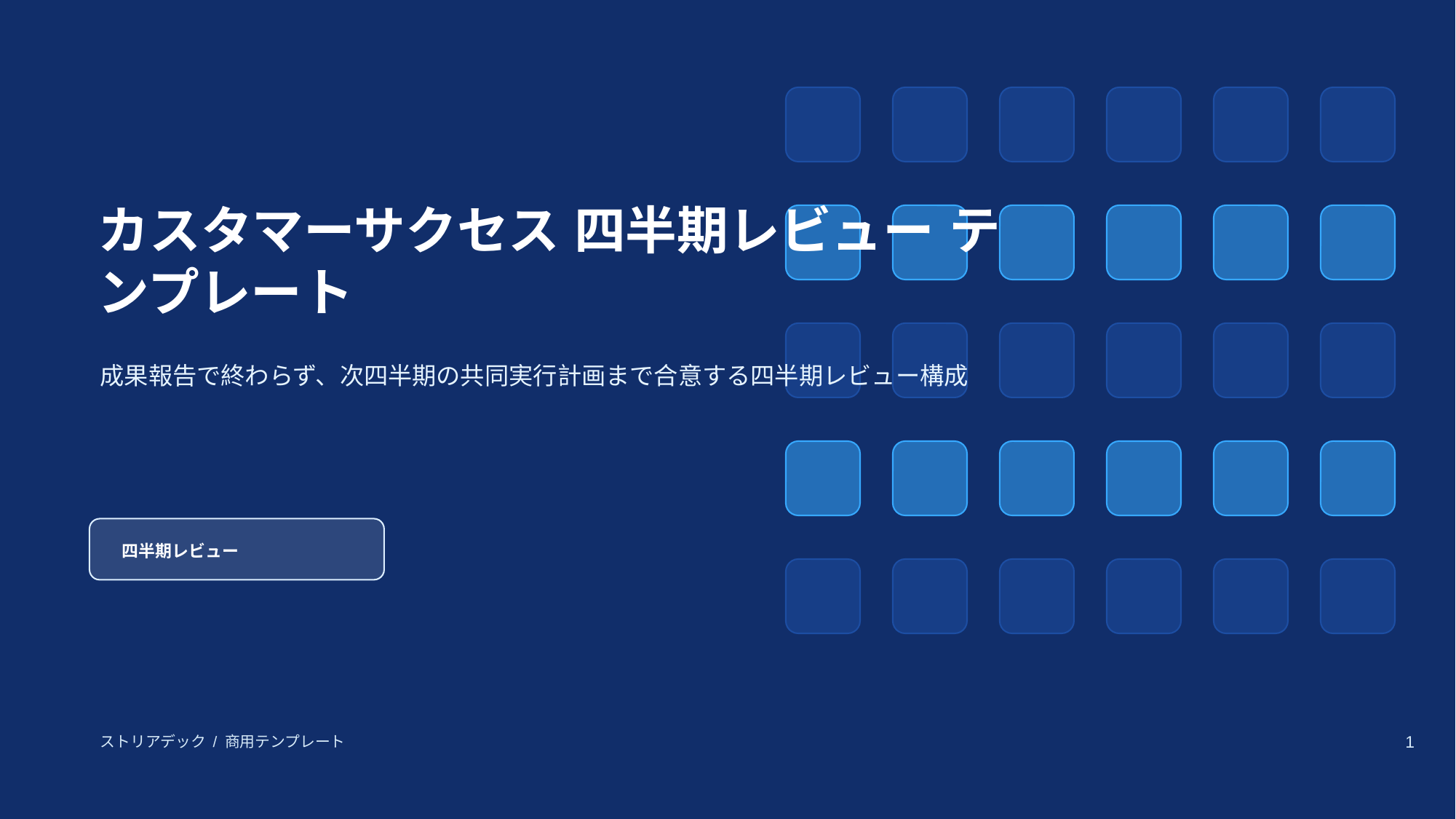

カスタマーサクセス 四半期レビュー テンプレート

成果報告で終わらず、次四半期の共同実行計画まで合意する四半期レビュー構成

四半期レビュー

ストリアデック / 商用テンプレート
1